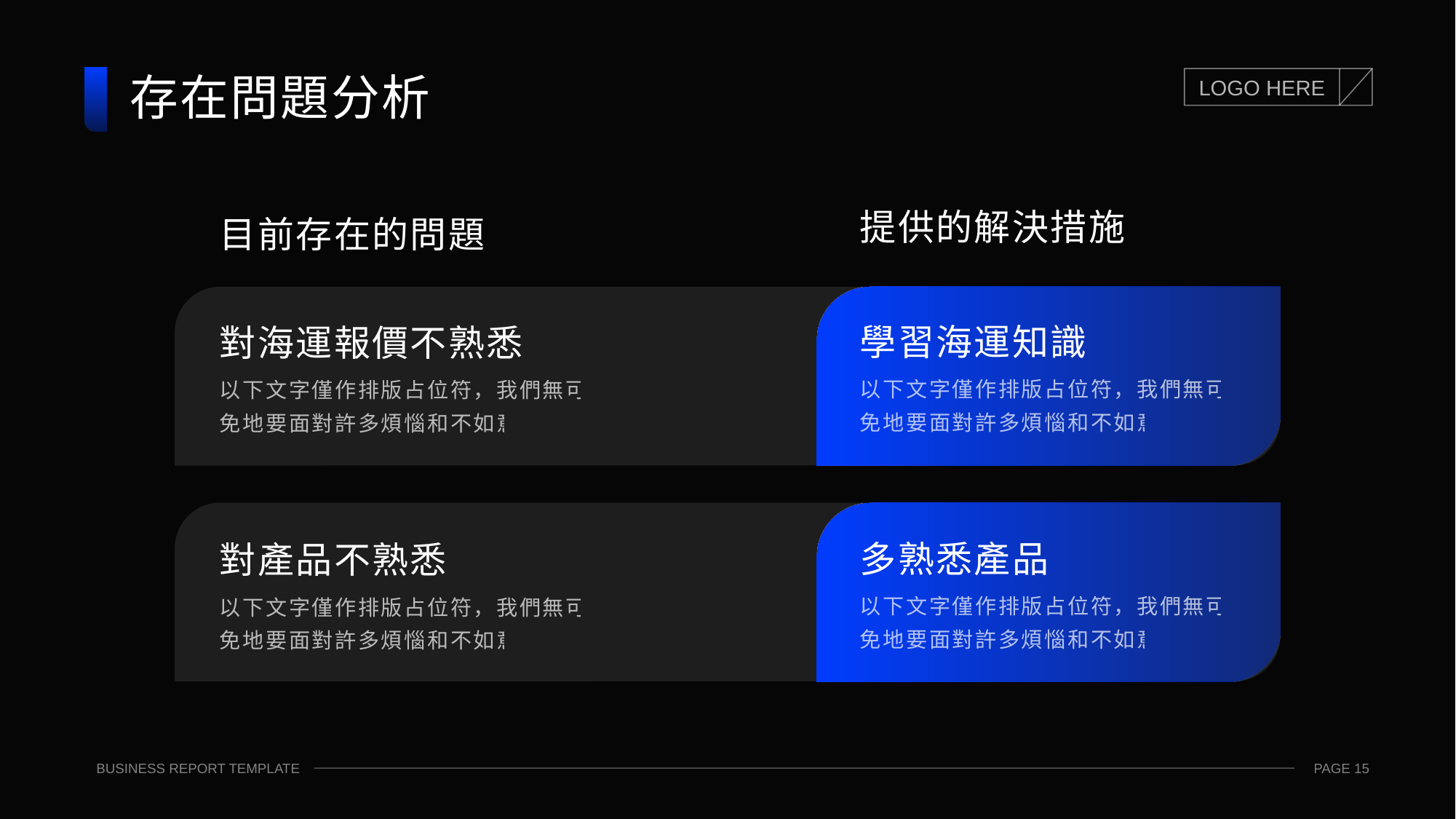

# 存在問題分析
提供的解決措施
目前存在的問題

學習海運知識
對海運報價不熟悉
以下文字僅作排版占位符，我們無可避免地要面對許多煩惱和不如意。
以下文字僅作排版占位符，我們無可避免地要面對許多煩惱和不如意。

多熟悉產品
對產品不熟悉
以下文字僅作排版占位符，我們無可避免地要面對許多煩惱和不如意。
以下文字僅作排版占位符，我們無可避免地要面對許多煩惱和不如意。
PAGE 15